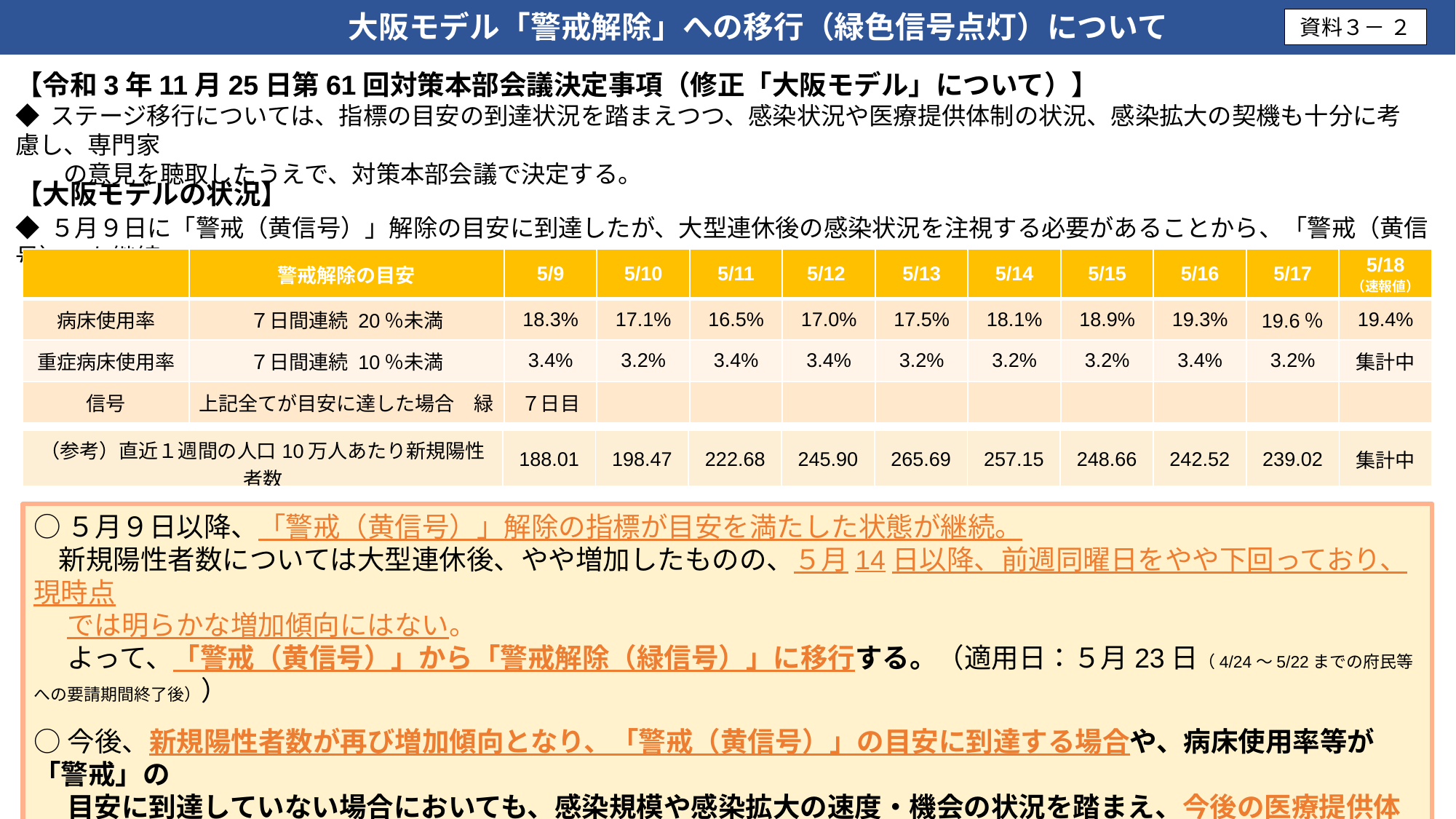

大阪モデル「警戒解除」への移行（緑色信号点灯）について
資料３－ ２
【令和3年11月25日第61回対策本部会議決定事項（修正「大阪モデル」について）】
◆ ステージ移行については、指標の目安の到達状況を踏まえつつ、感染状況や医療提供体制の状況、感染拡大の契機も十分に考慮し、専門家
　　の意見を聴取したうえで、対策本部会議で決定する。
【大阪モデルの状況】
◆ ５月９日に「警戒（黄信号）」解除の目安に到達したが、大型連休後の感染状況を注視する必要があることから、「警戒（黄信号）」を継続。
|  | 警戒解除の目安 | 5/9 | 5/10 | 5/11 | 5/12 | 5/13 | 5/14 | 5/15 | 5/16 | 5/17 | 5/18 （速報値） |
| --- | --- | --- | --- | --- | --- | --- | --- | --- | --- | --- | --- |
| 病床使用率 | ７日間連続 20％未満 | 18.3% | 17.1% | 16.5% | 17.0% | 17.5% | 18.1% | 18.9% | 19.3% | 19.6％ | 19.4% |
| 重症病床使用率 | ７日間連続 10％未満 | 3.4% | 3.2% | 3.4% | 3.4% | 3.2% | 3.2% | 3.2% | 3.4% | 3.2% | 集計中 |
| 信号 | 上記全てが目安に達した場合　緑 | ７日目 |  |  |  |  |  |  |  |  |  |
| （参考）直近１週間の人口10万人あたり新規陽性者数 | 188.01 | 198.47 | 222.68 | 245.90 | 265.69 | 257.15 | 248.66 | 242.52 | 239.02 | 集計中 |
| --- | --- | --- | --- | --- | --- | --- | --- | --- | --- | --- |
○５月９日以降、「警戒（黄信号）」解除の指標が目安を満たした状態が継続。
   新規陽性者数については大型連休後、やや増加したものの、５月14日以降、前週同曜日をやや下回っており、現時点
　 では明らかな増加傾向にはない。
　 よって、「警戒（黄信号）」から「警戒解除（緑信号）」に移行する。（適用日：５月23日（4/24～5/22までの府民等への要請期間終了後））

○今後、新規陽性者数が再び増加傾向となり、「警戒（黄信号）」の目安に到達する場合や、病床使用率等が「警戒」の
　 目安に到達していない場合においても、感染規模や感染拡大の速度・機会の状況を踏まえ、今後の医療提供体制への
　 負担が想定される場合は、専門家の意見を聴取したうえで、対策本部会議において、「警戒（黄信号）」への移行を決定
　 する。